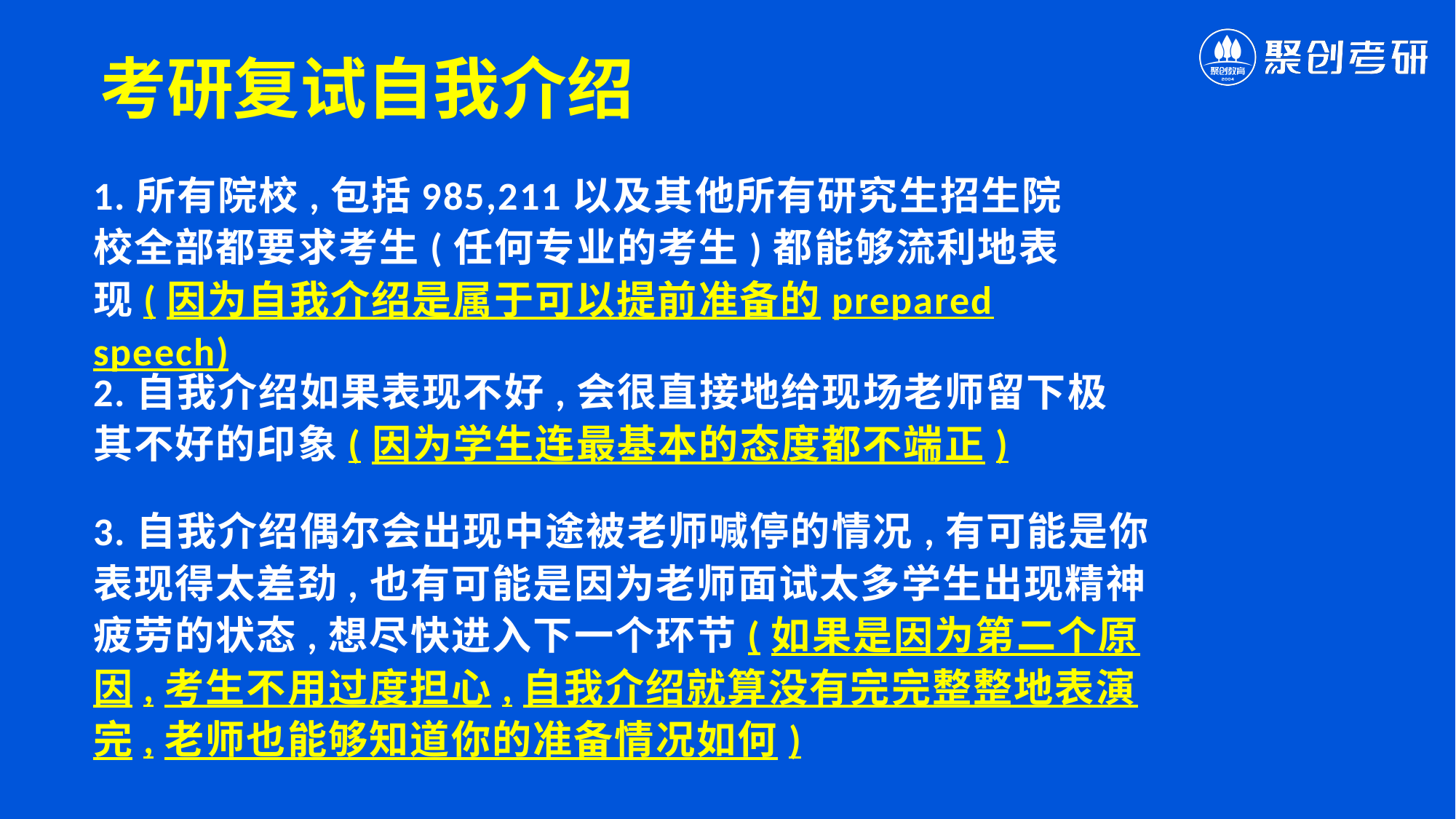

考研复试自我介绍
1.所有院校,包括985,211以及其他所有研究生招生院校全部都要求考生(任何专业的考生)都能够流利地表现(因为自我介绍是属于可以提前准备的prepared speech)
2.自我介绍如果表现不好,会很直接地给现场老师留下极其不好的印象(因为学生连最基本的态度都不端正)
3.自我介绍偶尔会出现中途被老师喊停的情况,有可能是你表现得太差劲,也有可能是因为老师面试太多学生出现精神疲劳的状态,想尽快进入下一个环节(如果是因为第二个原因,考生不用过度担心,自我介绍就算没有完完整整地表演完,老师也能够知道你的准备情况如何)